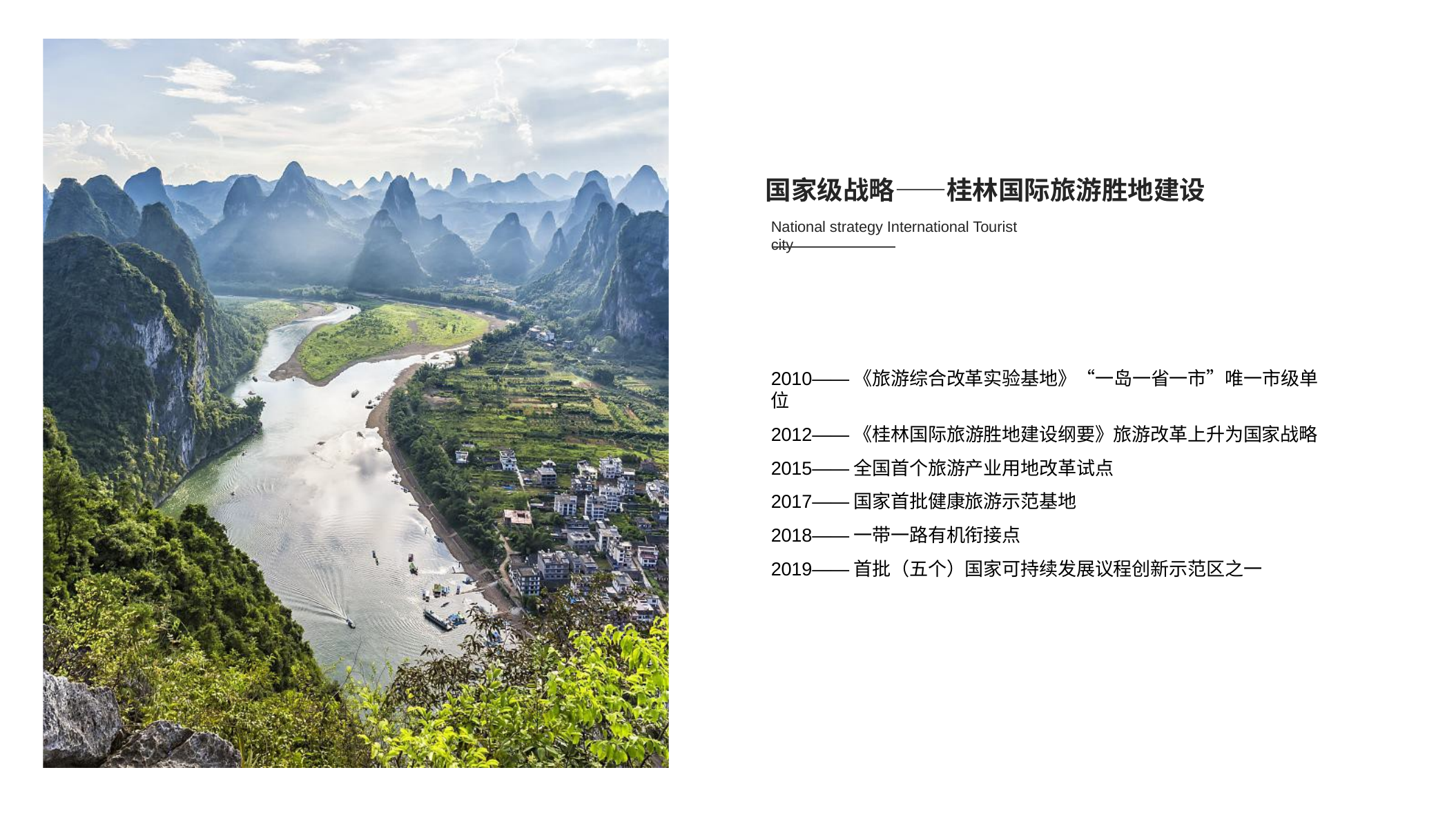

# 国家级战略——桂林国际旅游胜地建设
National strategy International Tourist city

2010——《旅游综合改革实验基地》“一岛一省一市”唯一市级单位
2012——《桂林国际旅游胜地建设纲要》旅游改革上升为国家战略
2015——全国首个旅游产业用地改革试点
2017——国家首批健康旅游示范基地
2018——一带一路有机衔接点
2019——首批（五个）国家可持续发展议程创新示范区之一